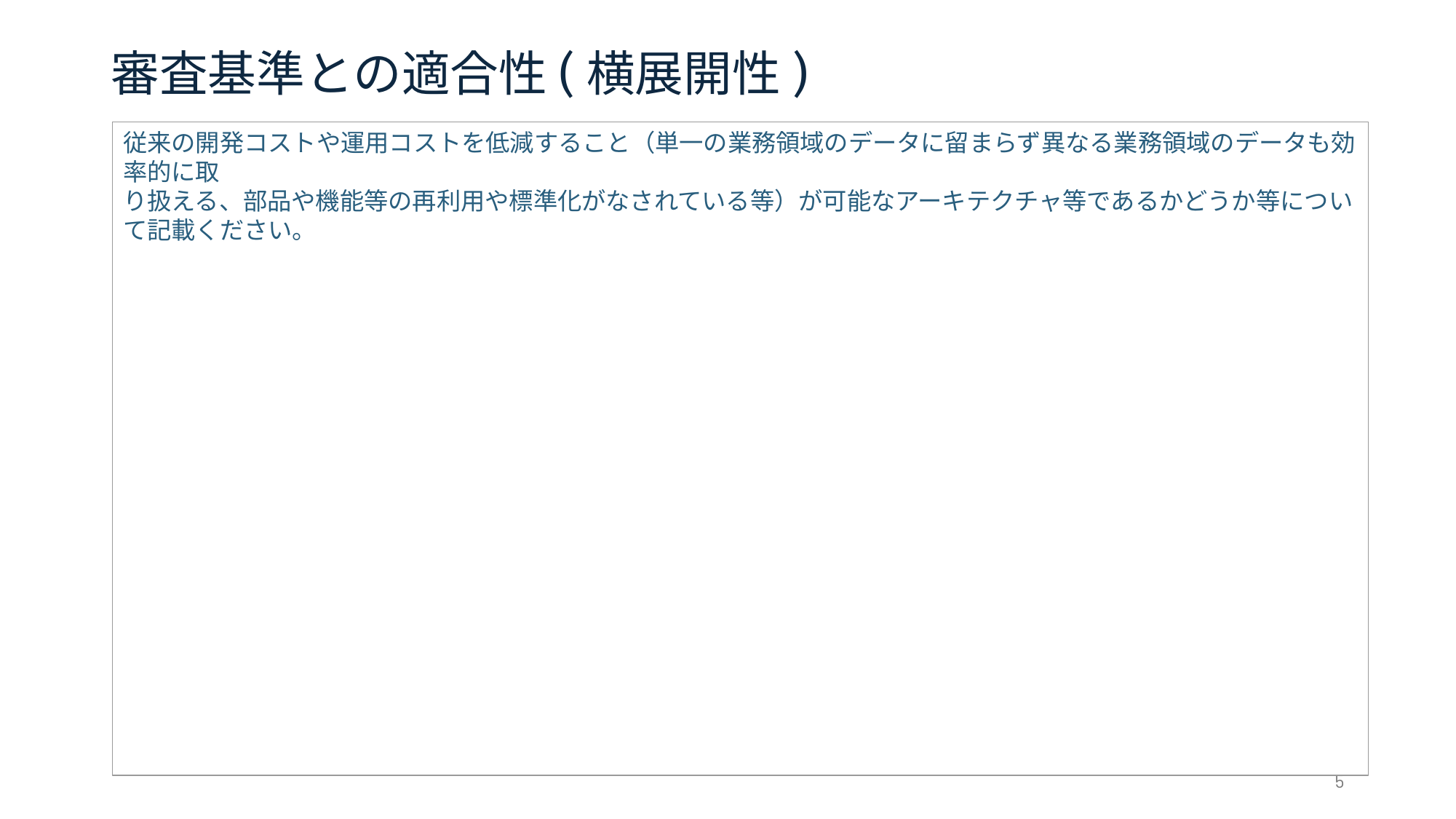

# 審査基準との適合性(横展開性)
従来の開発コストや運用コストを低減すること（単一の業務領域のデータに留まらず異なる業務領域のデータも効率的に取
り扱える、部品や機能等の再利用や標準化がなされている等）が可能なアーキテクチャ等であるかどうか等について記載ください。